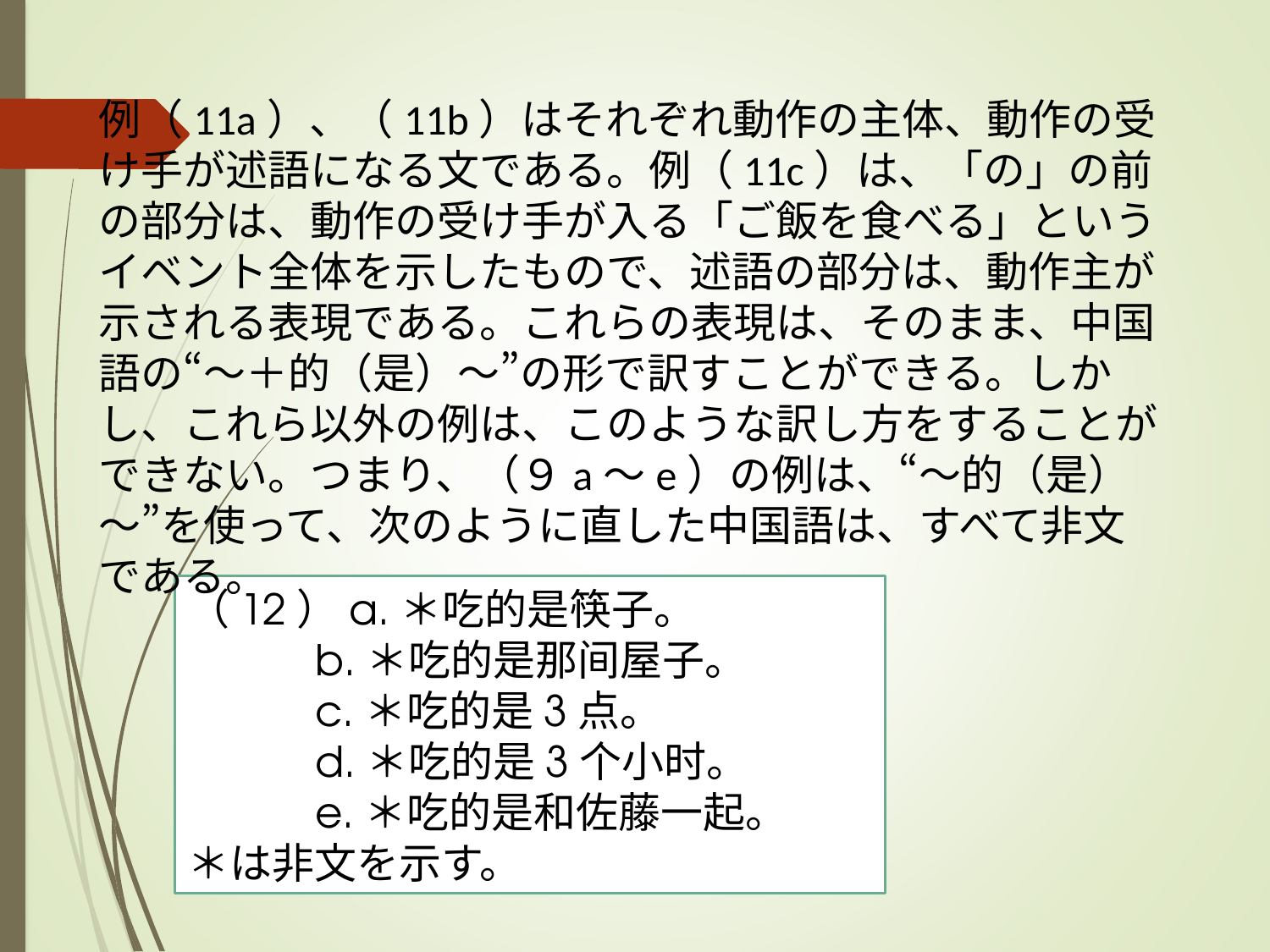

例（11a）、（11b）はそれぞれ動作の主体、動作の受け手が述語になる文である。例（11c）は、「の」の前の部分は、動作の受け手が入る「ご飯を食べる」というイベント全体を示したもので、述語の部分は、動作主が示される表現である。これらの表現は、そのまま、中国語の“～＋的（是）～”の形で訳すことができる。しかし、これら以外の例は、このような訳し方をすることができない。つまり、（９a～e）の例は、“～的（是）～”を使って、次のように直した中国語は、すべて非文である。
（12）a.＊吃的是筷子。
           b.＊吃的是那间屋子。
           c.＊吃的是3点。
           d.＊吃的是3个小时。
           e.＊吃的是和佐藤一起。
＊は非文を示す。